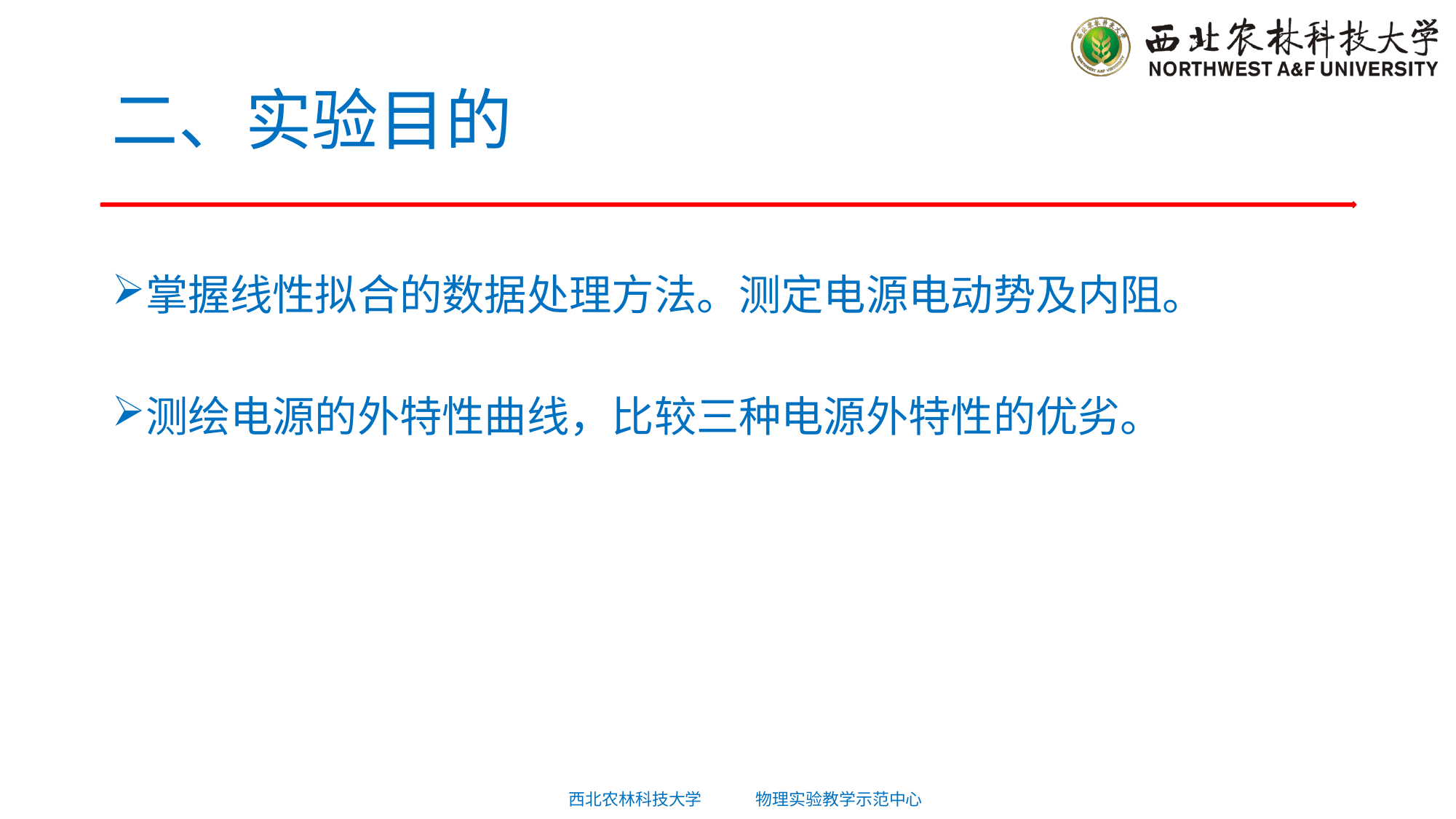

# 二、实验目的
掌握线性拟合的数据处理方法。测定电源电动势及内阻。

测绘电源的外特性曲线，比较三种电源外特性的优劣。